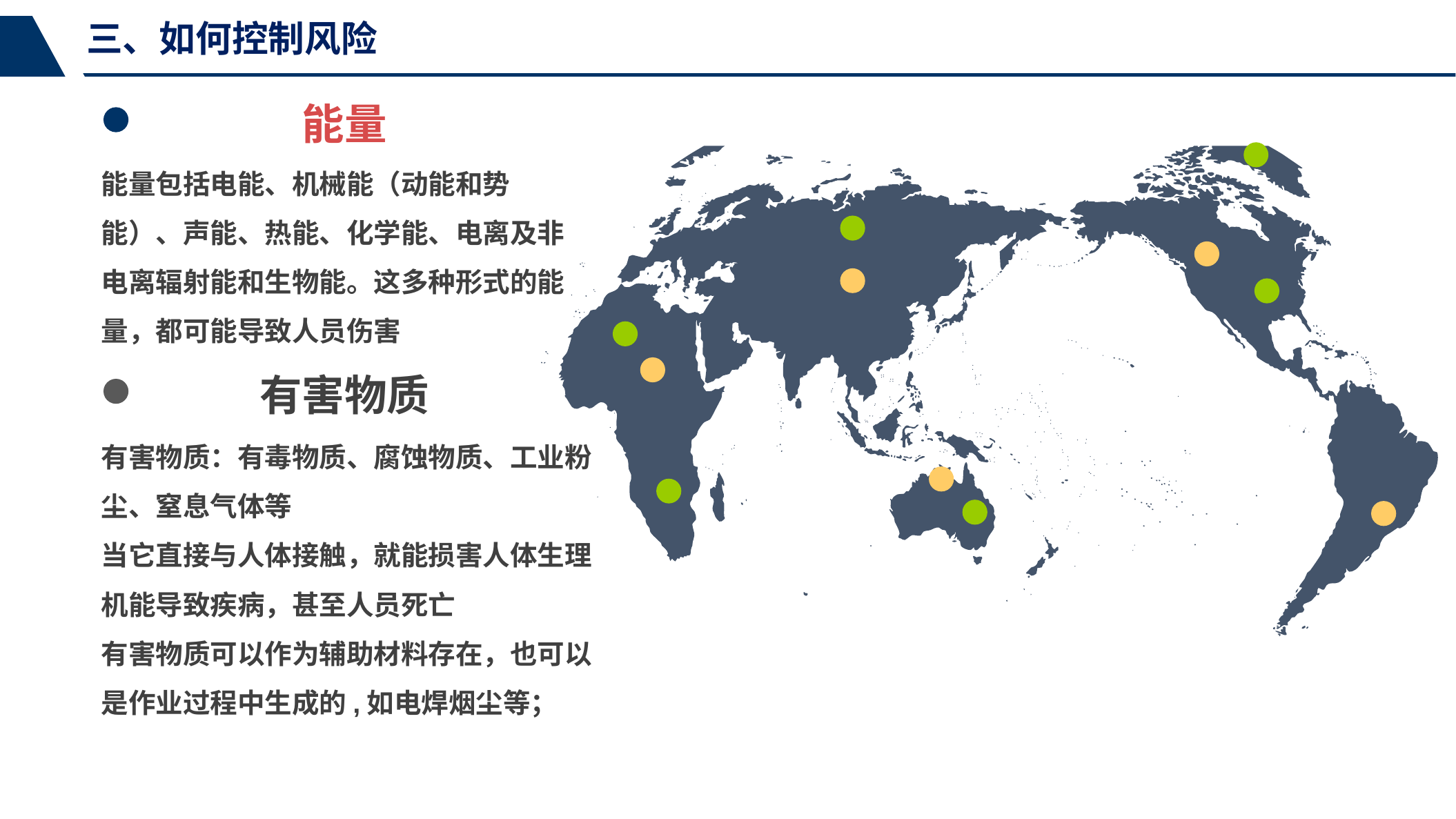

三、如何控制风险

能量

能量包括电能、机械能（动能和势能）、声能、热能、化学能、电离及非电离辐射能和生物能。这多种形式的能量，都可能导致人员伤害

有害物质

有害物质：有毒物质、腐蚀物质、工业粉尘、窒息气体等
当它直接与人体接触，就能损害人体生理机能导致疾病，甚至人员死亡
有害物质可以作为辅助材料存在，也可以是作业过程中生成的,如电焊烟尘等；